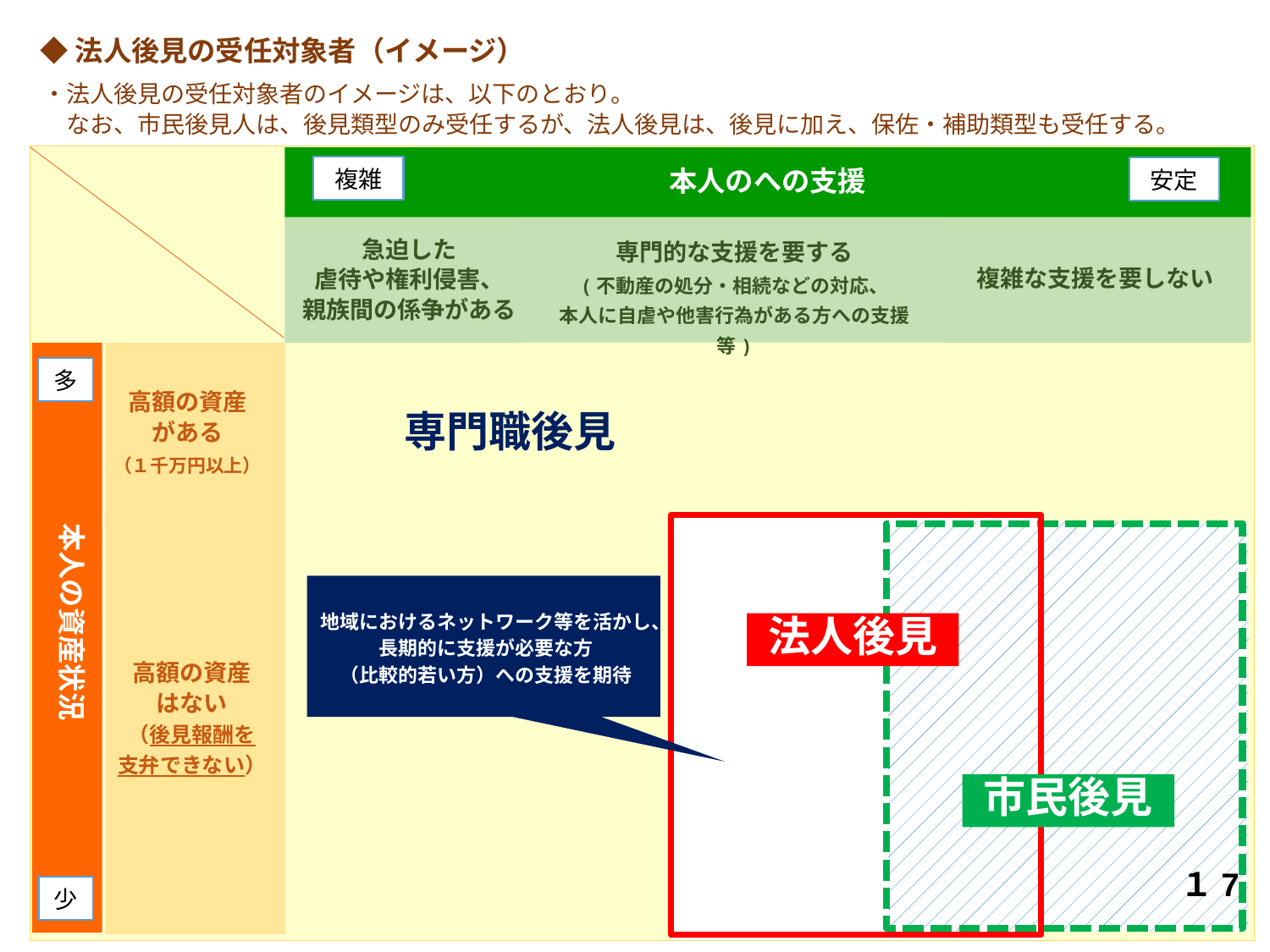

◆ 法人後見の受任対象者（イメージ）

・法人後見の受任対象者のイメージは、以下のとおり。
　なお、市民後見人は、後見類型のみ受任するが、法人後見は、後見に加え、保佐・補助類型も受任する。

複雑
安定
本人のへの支援

急迫した
虐待や権利侵害、
親族間の係争がある
専門的な支援を要する
(不動産の処分・相続などの対応、
本人に自虐や他害行為がある方への支援等)

複雑な支援を要しない

多
高額の資産
がある
（１千万円以上）
専門職後見
本人の資産状況

地域におけるネットワーク等を活かし、長期的に支援が必要な方
（比較的若い方）への支援を期待
法人後見
高額の資産
はない
（後見報酬を
支弁できない）
市民後見
１7
少